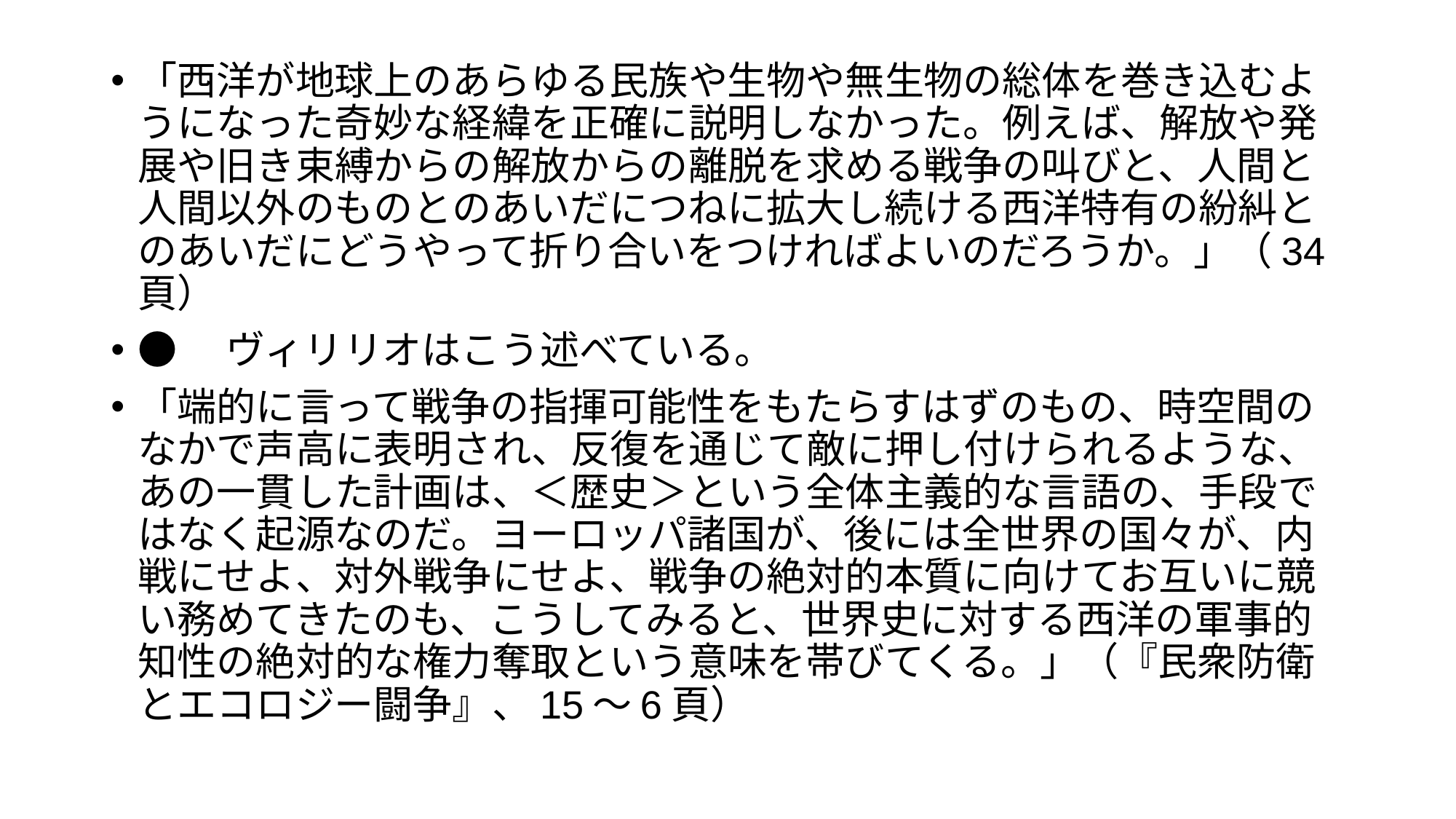

#
「西洋が地球上のあらゆる民族や生物や無生物の総体を巻き込むようになった奇妙な経緯を正確に説明しなかった。例えば、解放や発展や旧き束縛からの解放からの離脱を求める戦争の叫びと、人間と人間以外のものとのあいだにつねに拡大し続ける西洋特有の紛糾とのあいだにどうやって折り合いをつければよいのだろうか。」（34頁）
●　ヴィリリオはこう述べている。
「端的に言って戦争の指揮可能性をもたらすはずのもの、時空間のなかで声高に表明され、反復を通じて敵に押し付けられるような、あの一貫した計画は、＜歴史＞という全体主義的な言語の、手段ではなく起源なのだ。ヨーロッパ諸国が、後には全世界の国々が、内戦にせよ、対外戦争にせよ、戦争の絶対的本質に向けてお互いに競い務めてきたのも、こうしてみると、世界史に対する西洋の軍事的知性の絶対的な権力奪取という意味を帯びてくる。」（『民衆防衛とエコロジー闘争』、15～6頁）